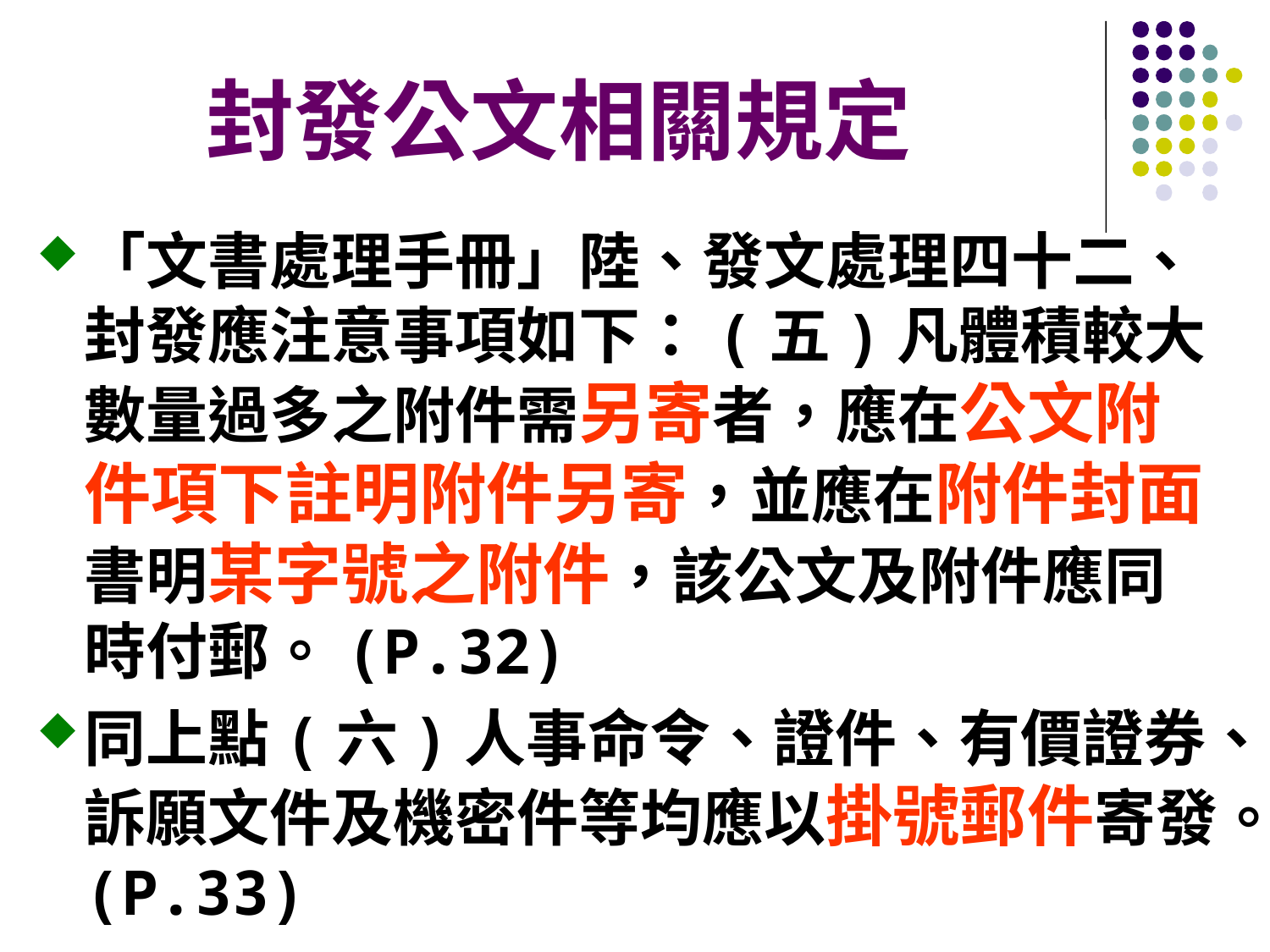

封發公文相關規定
「文書處理手冊」陸、發文處理四十二、封發應注意事項如下：(五)凡體積較大數量過多之附件需另寄者，應在公文附件項下註明附件另寄，並應在附件封面書明某字號之附件，該公文及附件應同時付郵。(P.32)
同上點(六)人事命令、證件、有價證券、訴願文件及機密件等均應以掛號郵件寄發。(P.33)